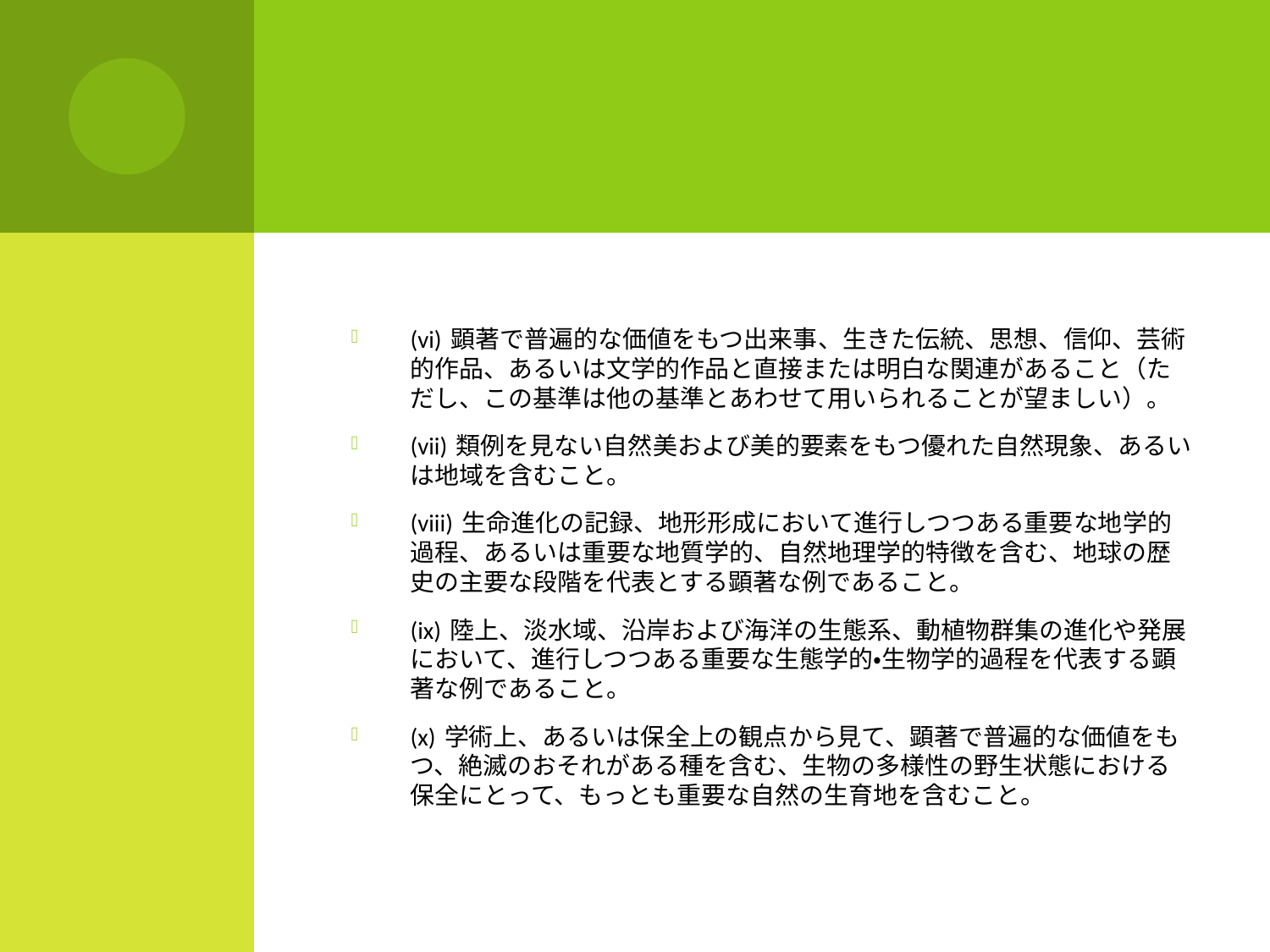

#
(vi) 顕著で普遍的な価値をもつ出来事、生きた伝統、思想、信仰、芸術的作品、あるいは文学的作品と直接または明白な関連があること（ただし、この基準は他の基準とあわせて用いられることが望ましい）。
(vii) 類例を見ない自然美および美的要素をもつ優れた自然現象、あるいは地域を含むこと。
(viii) 生命進化の記録、地形形成において進行しつつある重要な地学的過程、あるいは重要な地質学的、自然地理学的特徴を含む、地球の歴史の主要な段階を代表とする顕著な例であること。
(ix) 陸上、淡水域、沿岸および海洋の生態系、動植物群集の進化や発展において、進行しつつある重要な生態学的・生物学的過程を代表する顕著な例であること。
(x) 学術上、あるいは保全上の観点から見て、顕著で普遍的な価値をもつ、絶滅のおそれがある種を含む、生物の多様性の野生状態における保全にとって、もっとも重要な自然の生育地を含むこと。